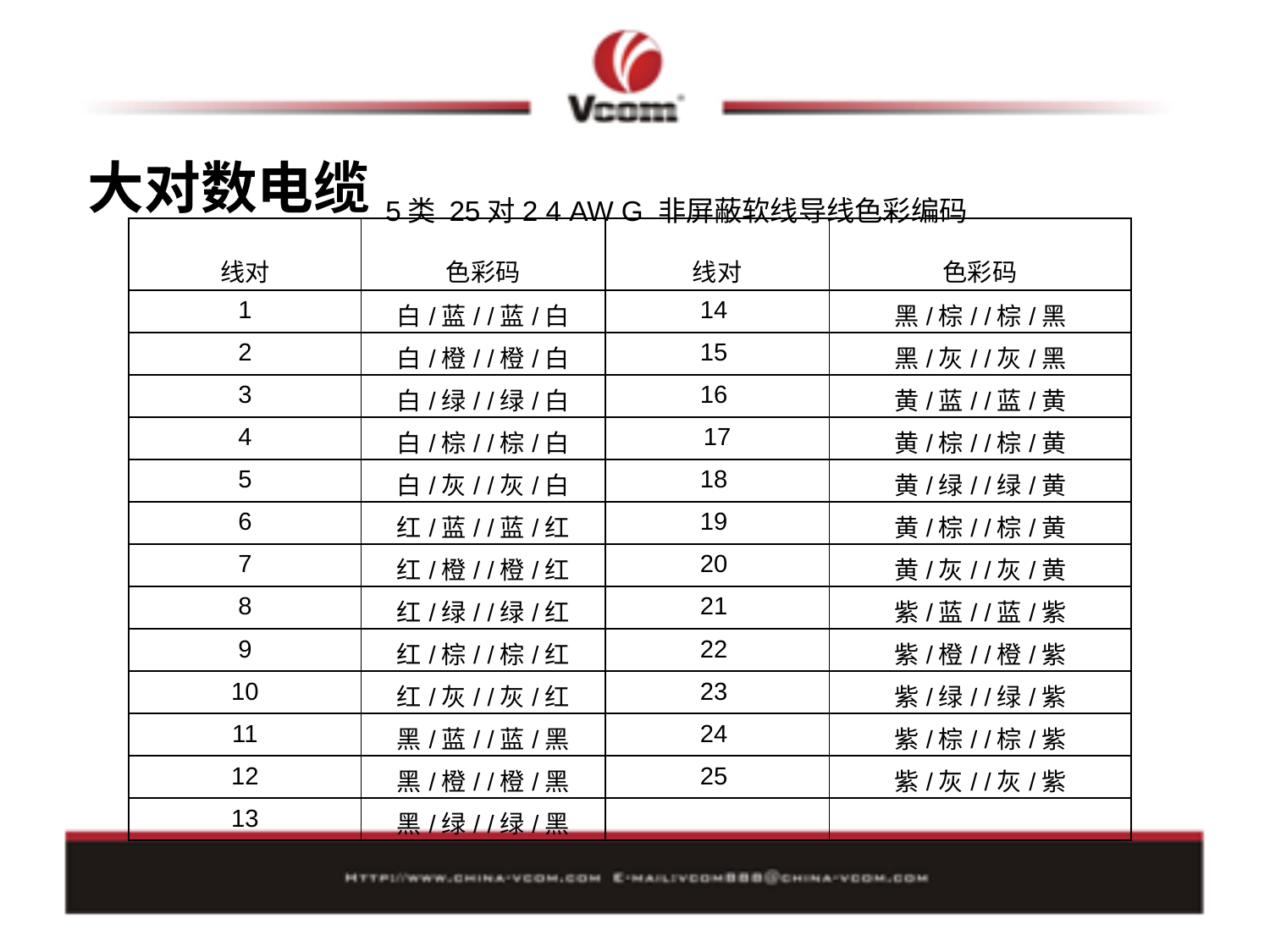

#
大对数电缆

5类 25对2 4 AW G 非屏蔽软线导线色彩编码
| 线对 | 色彩码 | 线对 | 色彩码 |
| --- | --- | --- | --- |
| 1 | 白/蓝/ /蓝/白 | 14 | 黑/棕/ /棕/黑 |
| 2 | 白/橙/ /橙/白 | 15 | 黑/灰/ /灰/黑 |
| 3 | 白/绿/ /绿/白 | 16 | 黄/蓝/ /蓝/黄 |
| 4 | 白/棕/ /棕/白 | 17 | 黄/棕/ /棕/黄 |
| 5 | 白/灰/ /灰/白 | 18 | 黄/绿/ /绿/黄 |
| 6 | 红/蓝/ /蓝/红 | 19 | 黄/棕/ /棕/黄 |
| 7 | 红/橙/ /橙/红 | 20 | 黄/灰/ /灰/黄 |
| 8 | 红/绿/ /绿/红 | 21 | 紫/蓝/ /蓝/紫 |
| 9 | 红/棕/ /棕/红 | 22 | 紫/橙/ /橙/紫 |
| 10 | 红/灰/ /灰/红 | 23 | 紫/绿/ /绿/紫 |
| 11 | 黑/蓝/ /蓝/黑 | 24 | 紫/棕/ /棕/紫 |
| 12 | 黑/橙/ /橙/黑 | 25 | 紫/灰/ /灰/紫 |
| 13 | 黑/绿/ /绿/黑 |  |  |